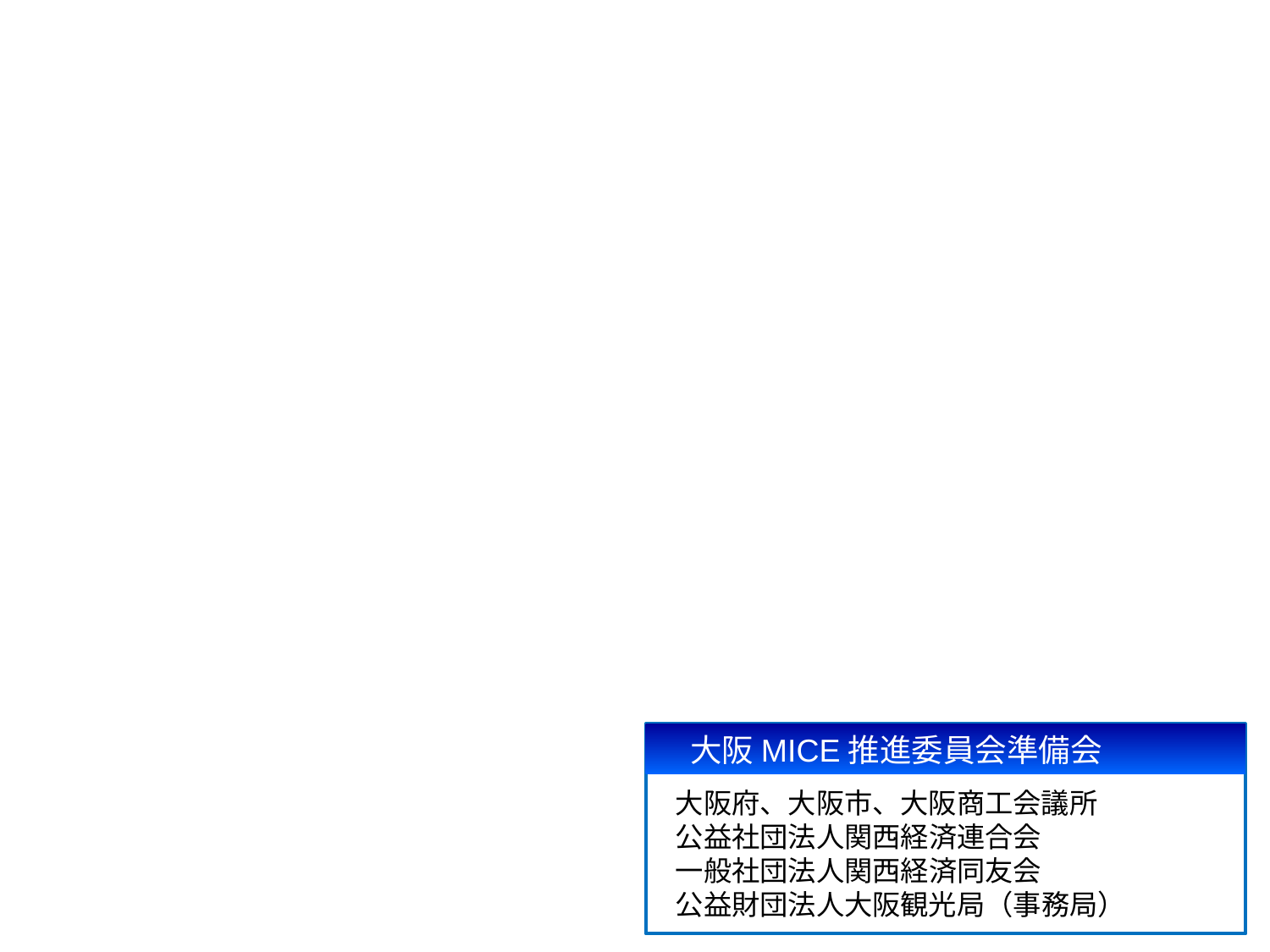

大阪MICE推進委員会準備会
大阪府、大阪市、大阪商工会議所
公益社団法人関西経済連合会
一般社団法人関西経済同友会
公益財団法人大阪観光局（事務局）